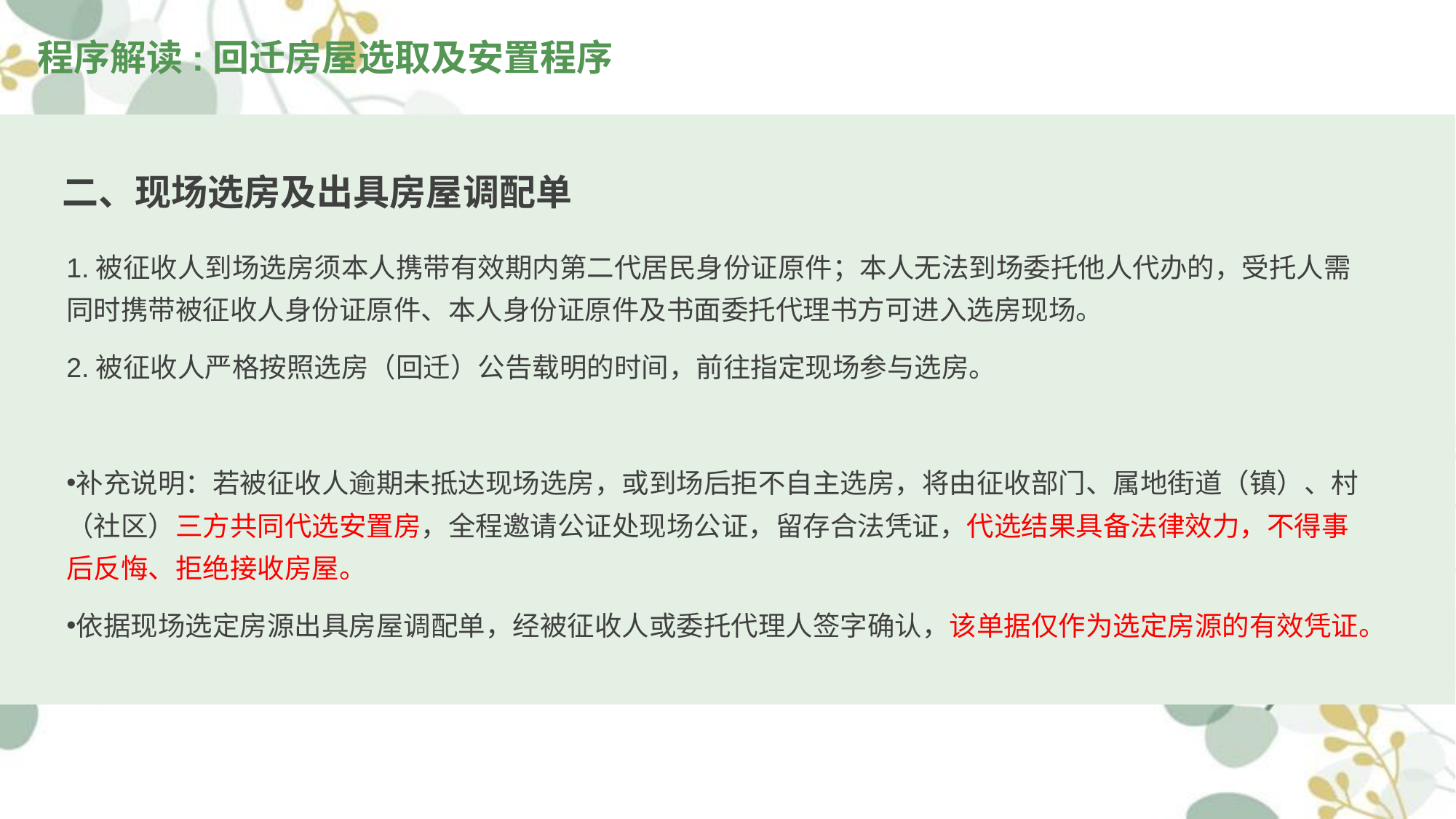

程序解读:回迁房屋选取及安置程序
# 二、现场选房及出具房屋调配单
1.被征收人到场选房须本人携带有效期内第二代居民身份证原件；本人无法到场委托他人代办的，受托人需同时携带被征收人身份证原件、本人身份证原件及书面委托代理书方可进入选房现场。
2.被征收人严格按照选房（回迁）公告载明的时间，前往指定现场参与选房。

补充说明：若被征收人逾期未抵达现场选房，或到场后拒不自主选房，将由征收部门、属地街道（镇）、村（社区）三方共同代选安置房，全程邀请公证处现场公证，留存合法凭证，代选结果具备法律效力，不得事后反悔、拒绝接收房屋。
依据现场选定房源出具房屋调配单，经被征收人或委托代理人签字确认，该单据仅作为选定房源的有效凭证。